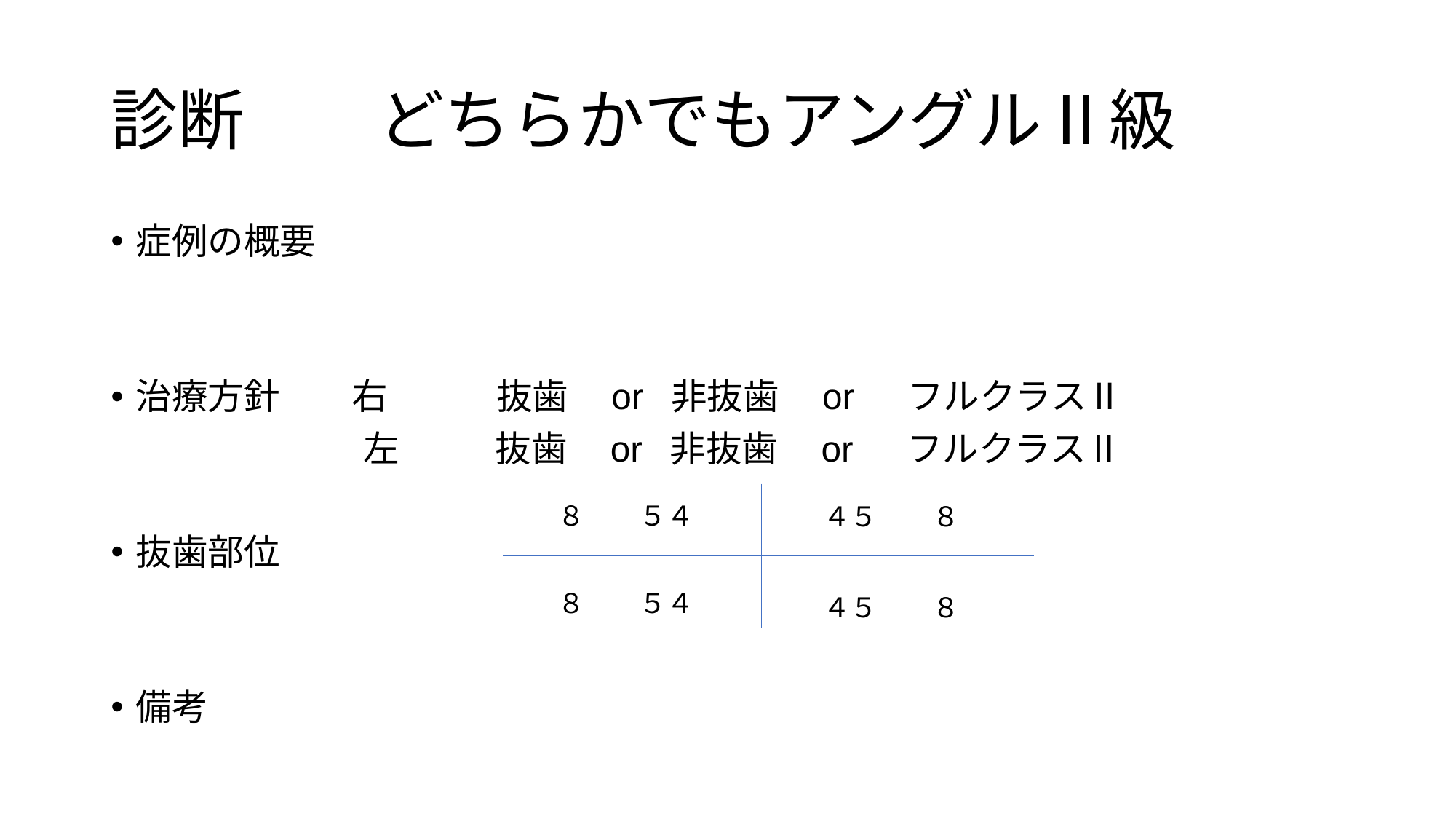

# 診断　　どちらかでもアングルⅡ級
症例の概要

治療方針　　右　　　抜歯　or  非抜歯　or 　フルクラスⅡ
　　　　　　　左   　　抜歯　or  非抜歯　or 　フルクラスⅡ

抜歯部位

備考
８　　５４
４５　　８
８　　５４
４５　　８